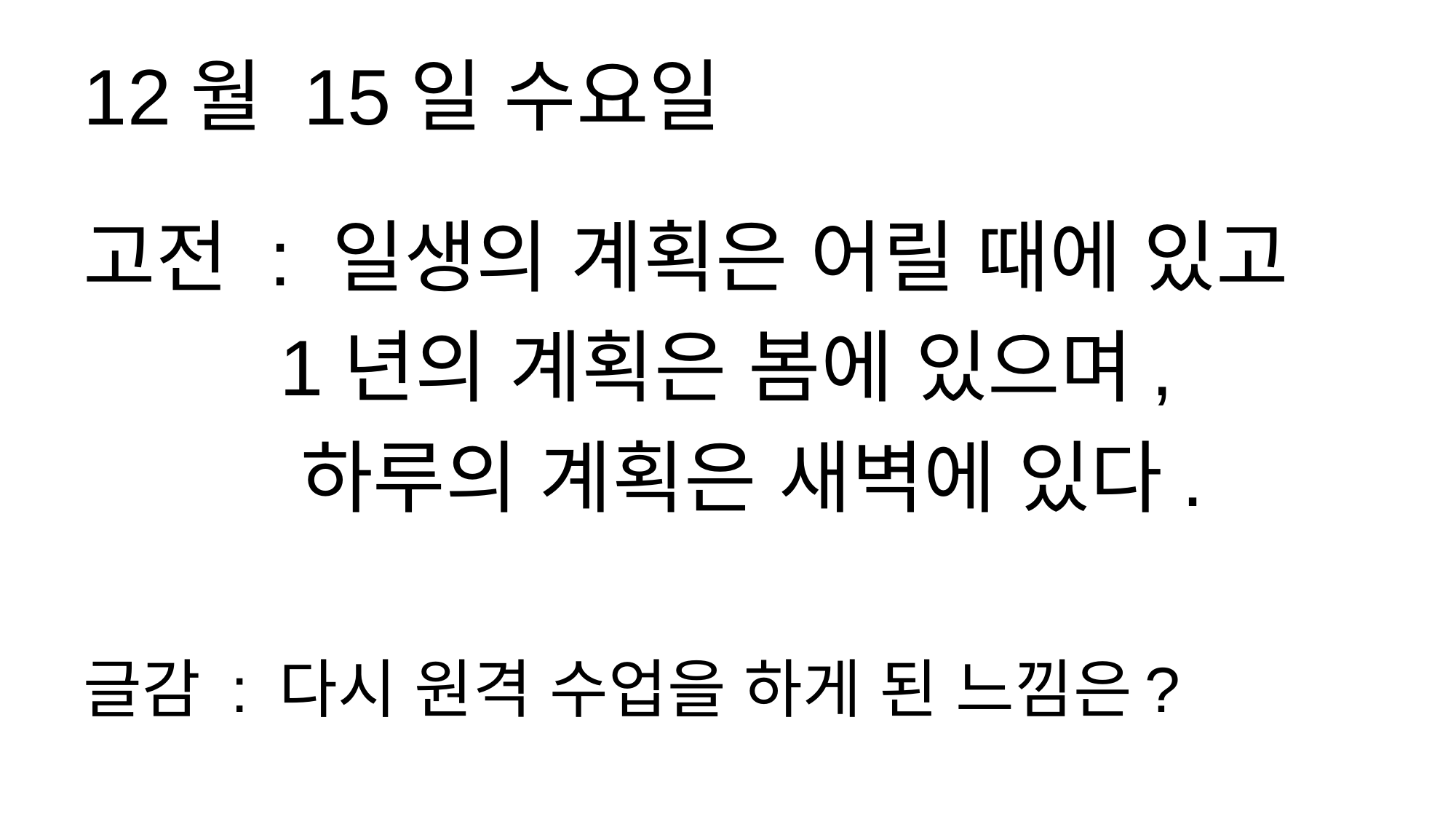

12월 15일 수요일
고전 : 일생의 계획은 어릴 때에 있고
         1년의 계획은 봄에 있으며,
         하루의 계획은 새벽에 있다.
글감 : 다시 원격 수업을 하게 된 느낌은?